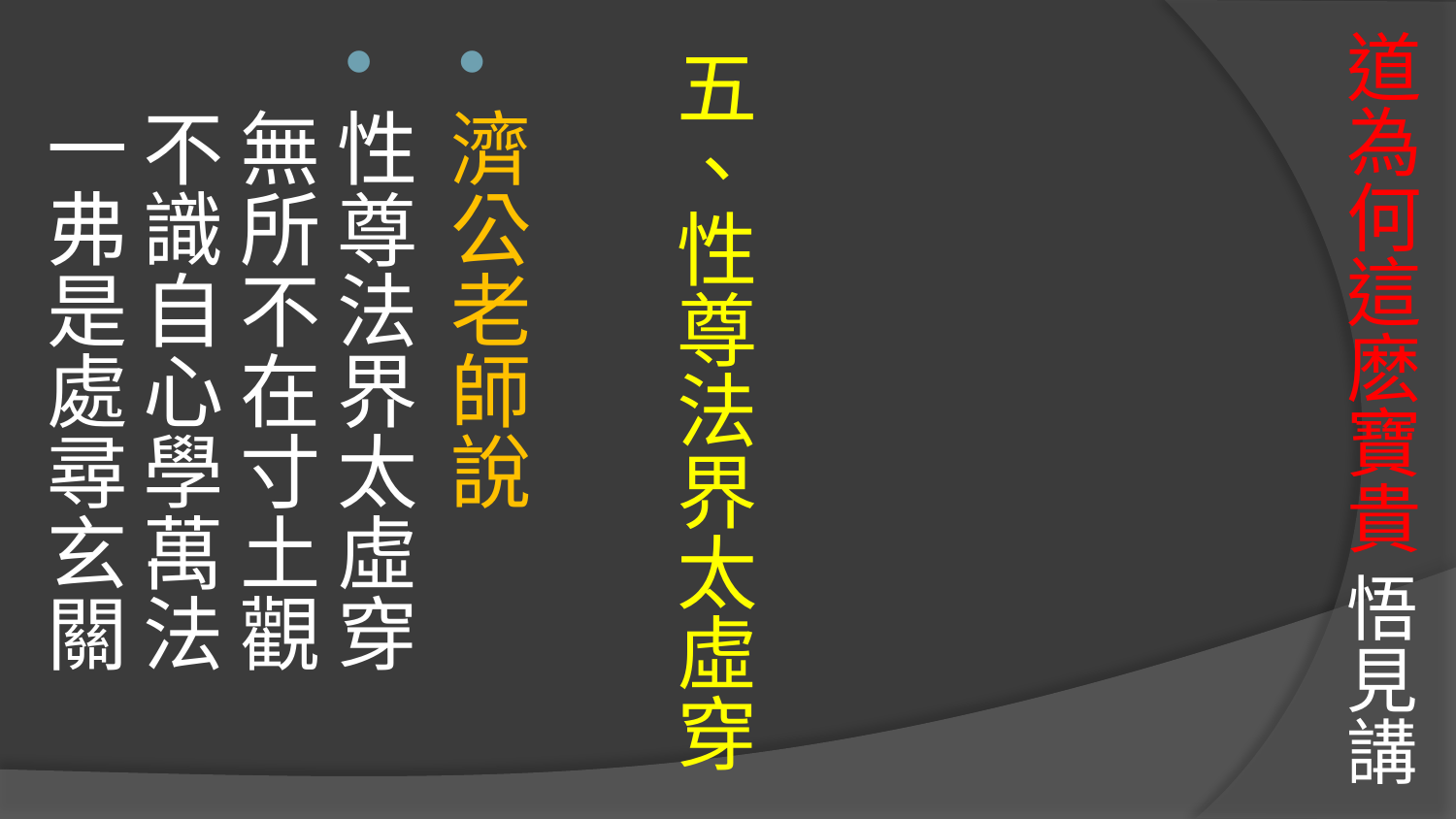

# 道為何這麽寶貴 悟見講
五、性尊法界太虛穿

濟公老師說
性尊法界太虛穿 
無所不在寸土觀 
不識自心學萬法 
一弗是處尋玄關